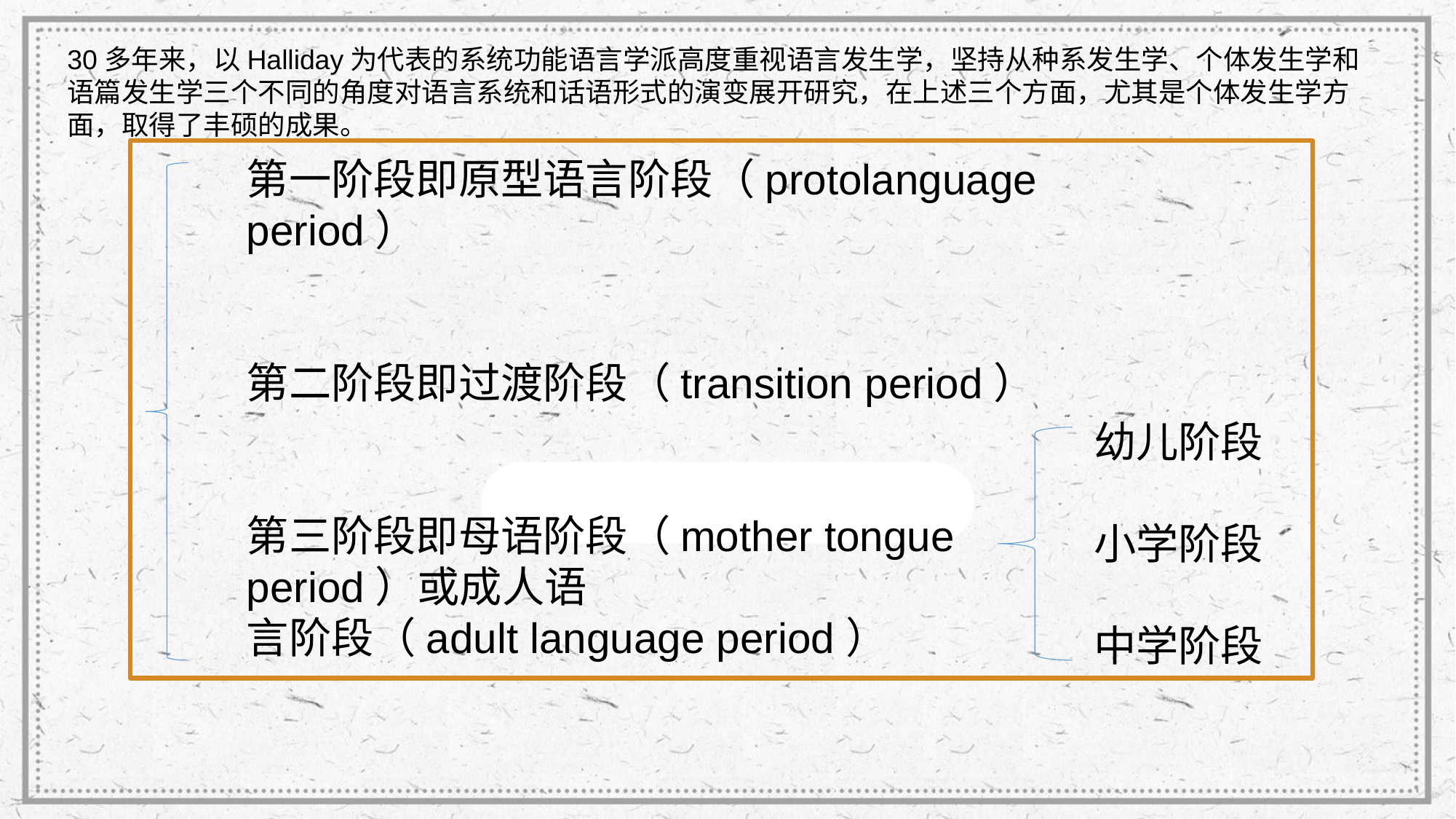

30多年来，以Halliday为代表的系统功能语言学派高度重视语言发生学，坚持从种系发生学、个体发生学和语篇发生学三个不同的角度对语言系统和话语形式的演变展开研究，在上述三个方面，尤其是个体发生学方面，取得了丰硕的成果。
第一阶段即原型语言阶段（protolanguage period）

第二阶段即过渡阶段（transition period）

第三阶段即母语阶段（mother tongue period）或成人语
言阶段（adult language period）

幼儿阶段

小学阶段

中学阶段